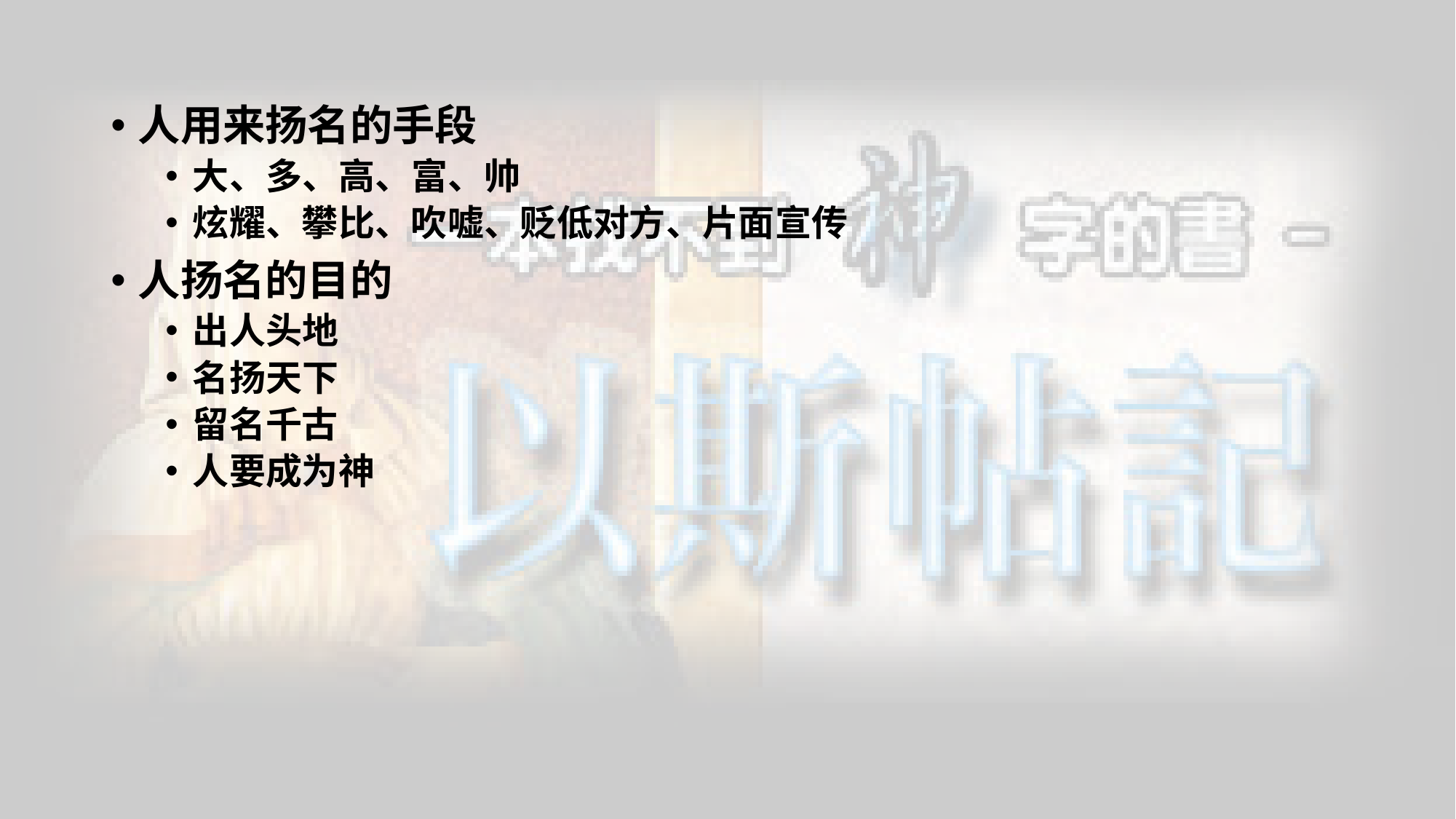

人用来扬名的手段
大、多、高、富、帅
炫耀、攀比、吹嘘、贬低对方、片面宣传
人扬名的目的
出人头地
名扬天下
留名千古
人要成为神